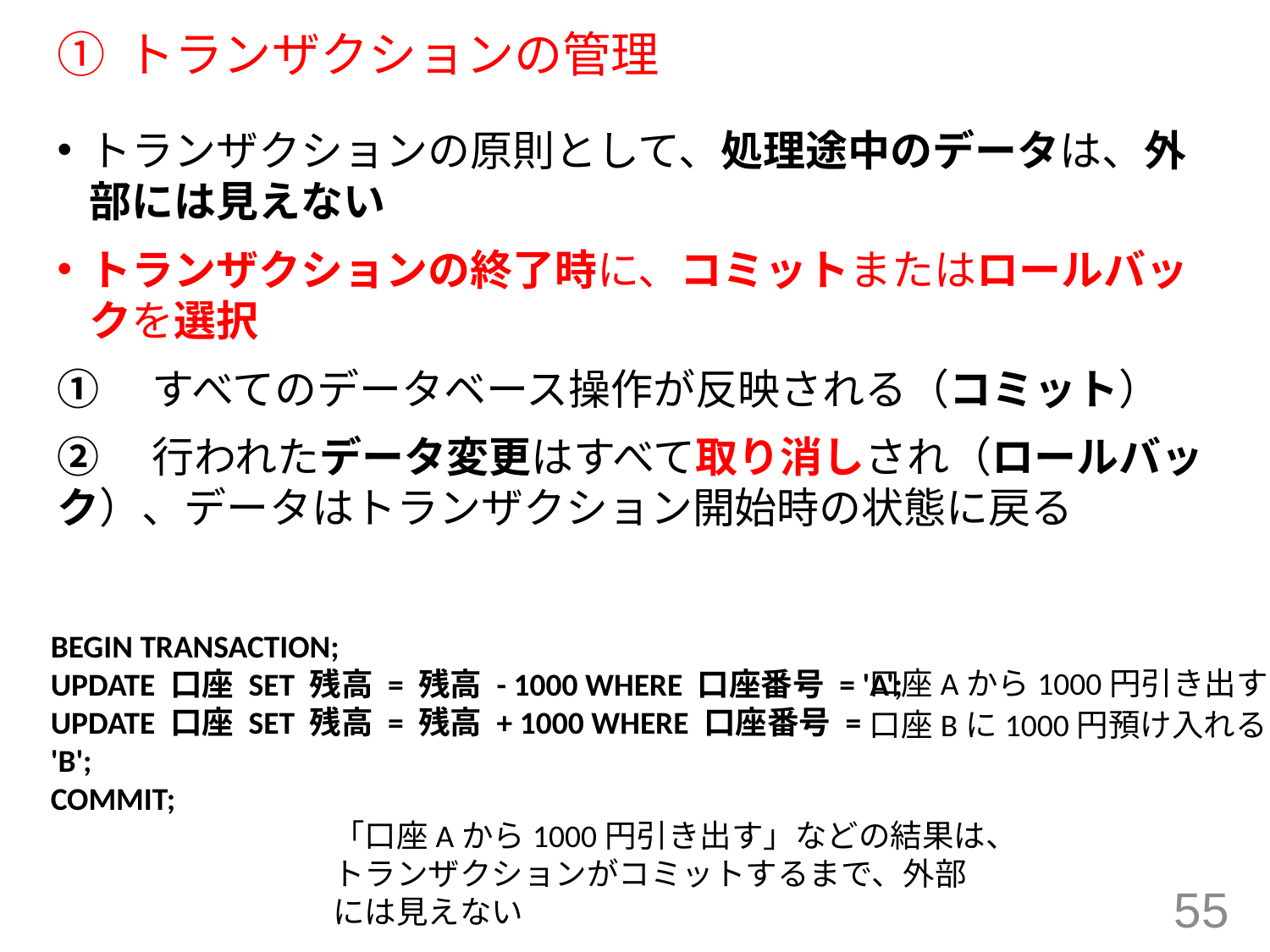

# ① トランザクションの管理
トランザクションの原則として、処理途中のデータは、外部には見えない
トランザクションの終了時に、コミットまたはロールバックを選択
①　すべてのデータベース操作が反映される（コミット）
②　行われたデータ変更はすべて取り消しされ（ロールバック）、データはトランザクション開始時の状態に戻る

BEGIN TRANSACTION;
UPDATE 口座 SET 残高 = 残高 - 1000 WHERE 口座番号 = 'A';
UPDATE 口座 SET 残高 = 残高 + 1000 WHERE 口座番号 = 'B';
COMMIT;
口座Aから1000円引き出す
口座Bに1000円預け入れる
「口座Aから1000円引き出す」などの結果は、トランザクションがコミットするまで、外部には見えない
55